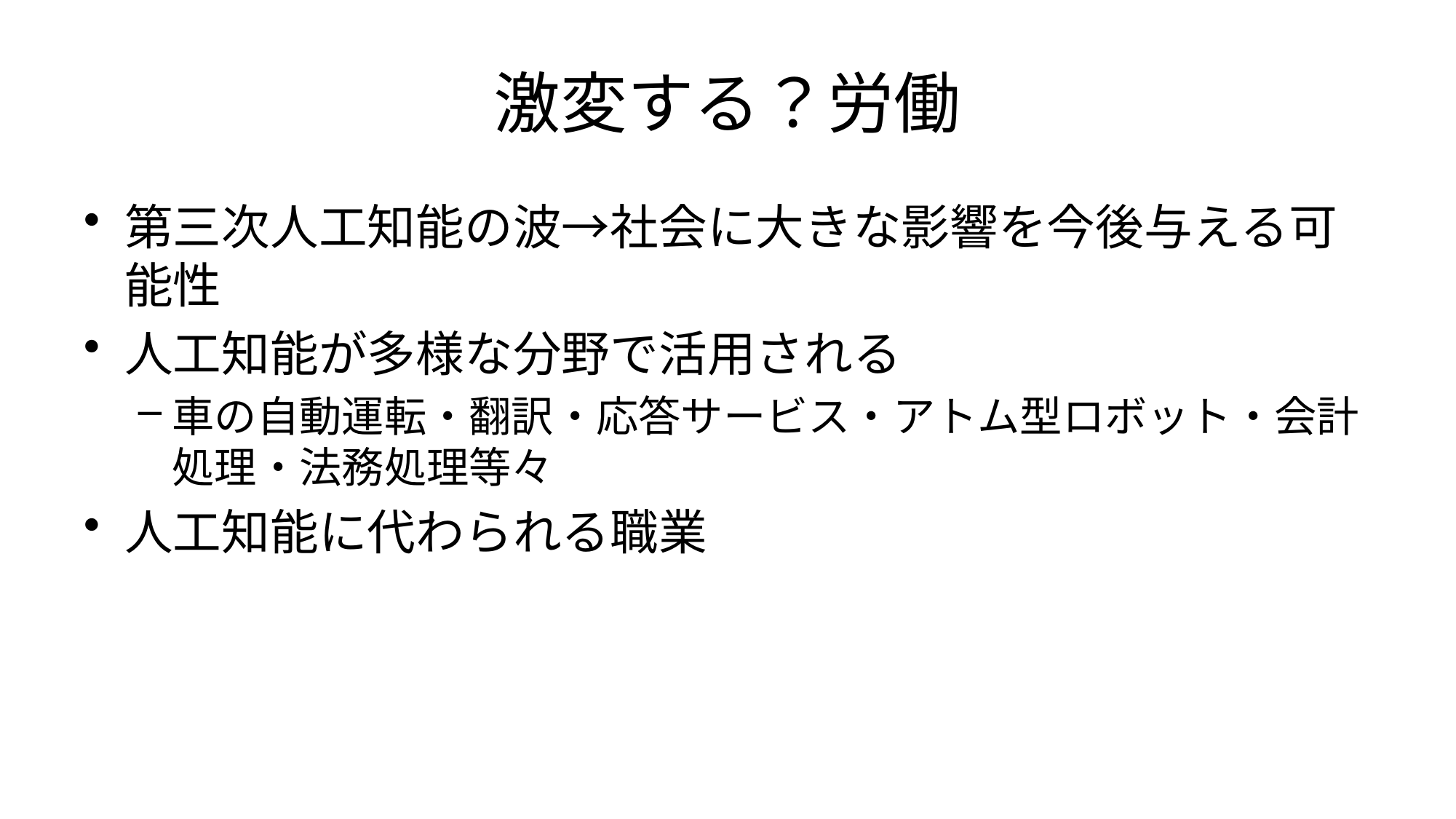

# 激変する？労働
第三次人工知能の波→社会に大きな影響を今後与える可能性
人工知能が多様な分野で活用される
車の自動運転・翻訳・応答サービス・アトム型ロボット・会計処理・法務処理等々
人工知能に代わられる職業